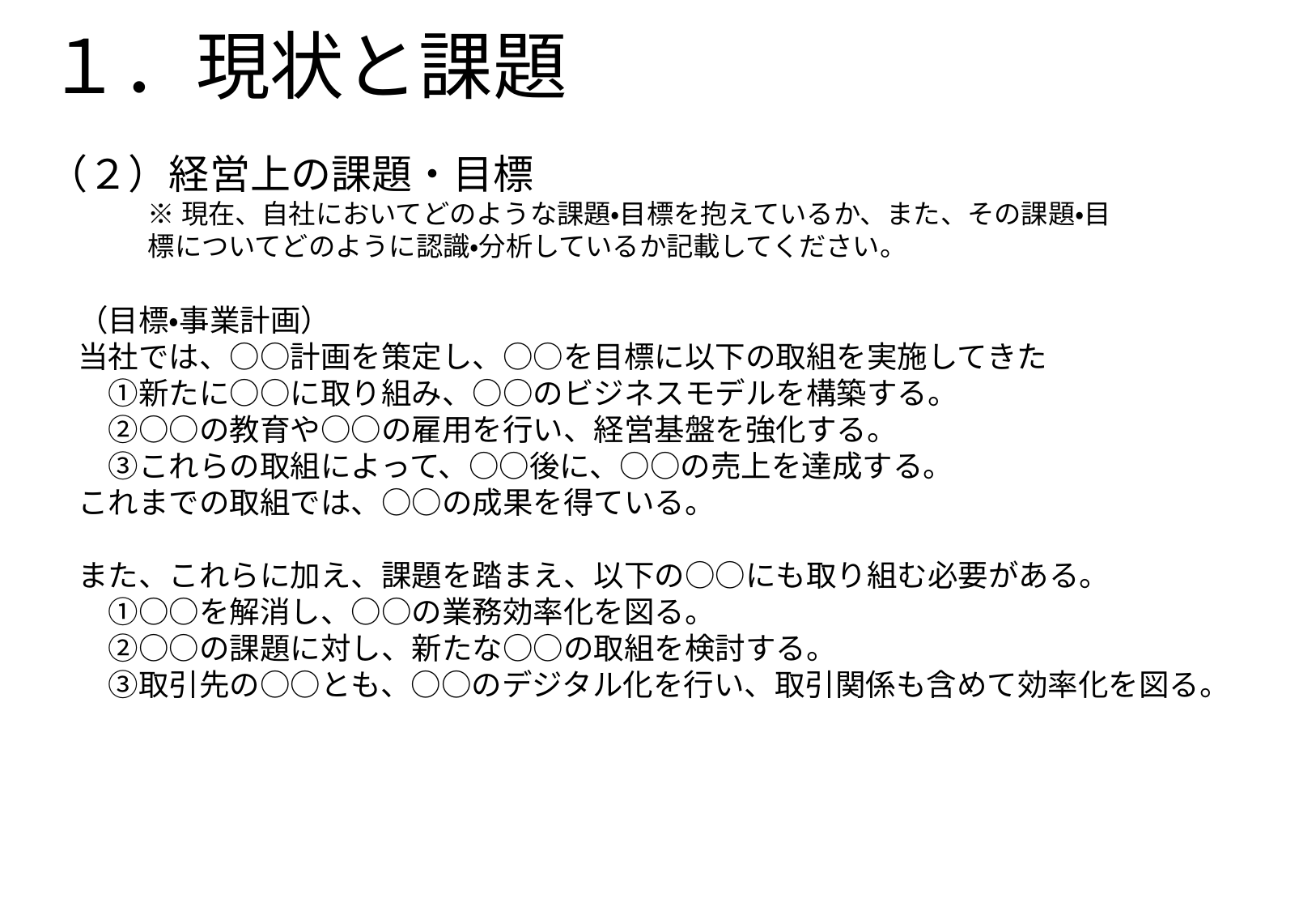

# １．現状と課題
（２）経営上の課題・目標
※現在、自社においてどのような課題・目標を抱えているか、また、その課題・目標についてどのように認識・分析しているか記載してください。
（目標・事業計画）
当社では、○○計画を策定し、○○を目標に以下の取組を実施してきた
　①新たに○○に取り組み、○○のビジネスモデルを構築する。
　②○○の教育や○○の雇用を行い、経営基盤を強化する。
　③これらの取組によって、○○後に、○○の売上を達成する。
これまでの取組では、○○の成果を得ている。

また、これらに加え、課題を踏まえ、以下の○○にも取り組む必要がある。
　①○○を解消し、○○の業務効率化を図る。
　②○○の課題に対し、新たな○○の取組を検討する。
　③取引先の○○とも、○○のデジタル化を行い、取引関係も含めて効率化を図る。